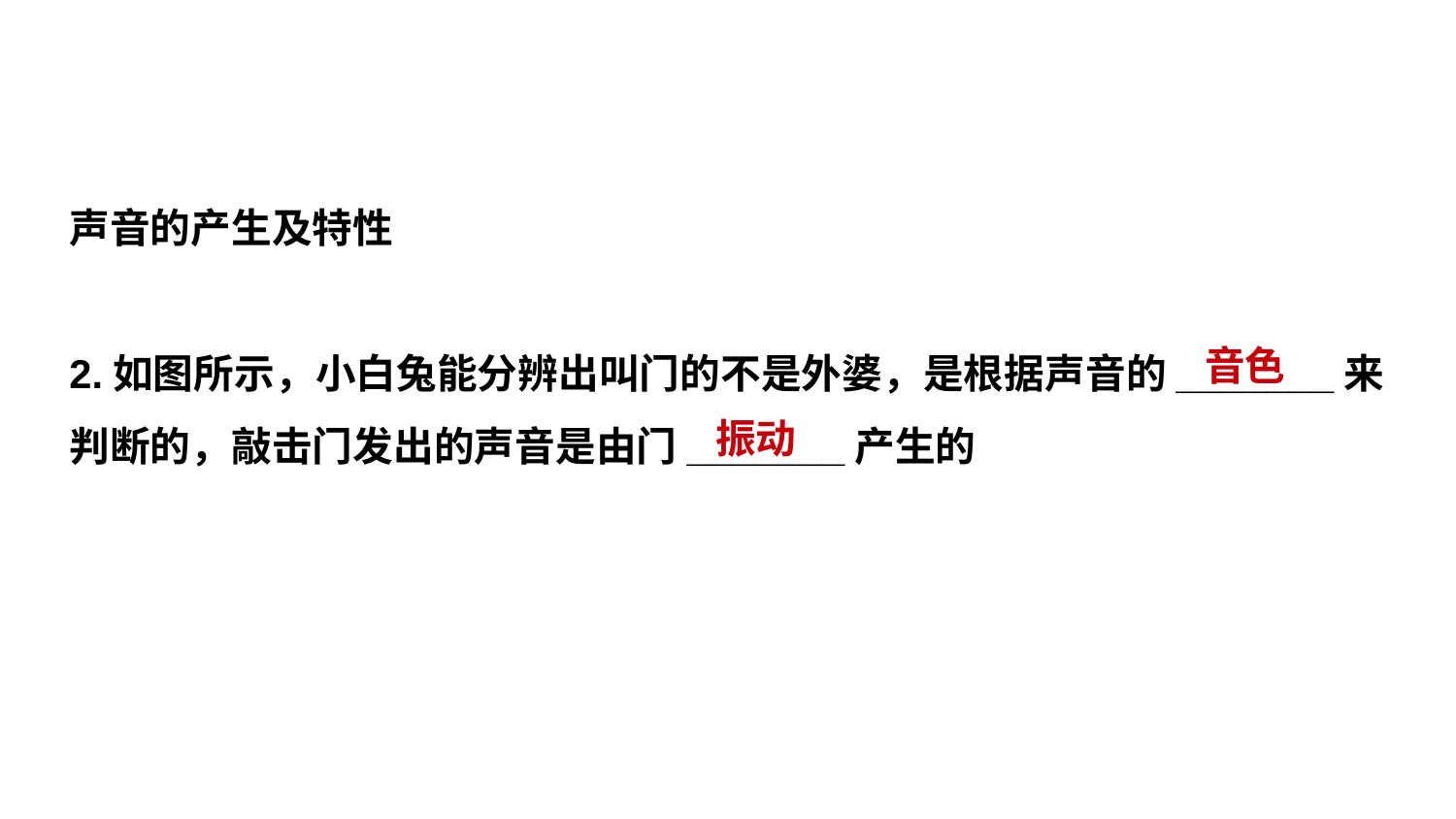

声音的产生及特性

2.如图所示，小白兔能分辨出叫门的不是外婆，是根据声音的_______来
判断的，敲击门发出的声音是由门_______产生的
 音色
 振动